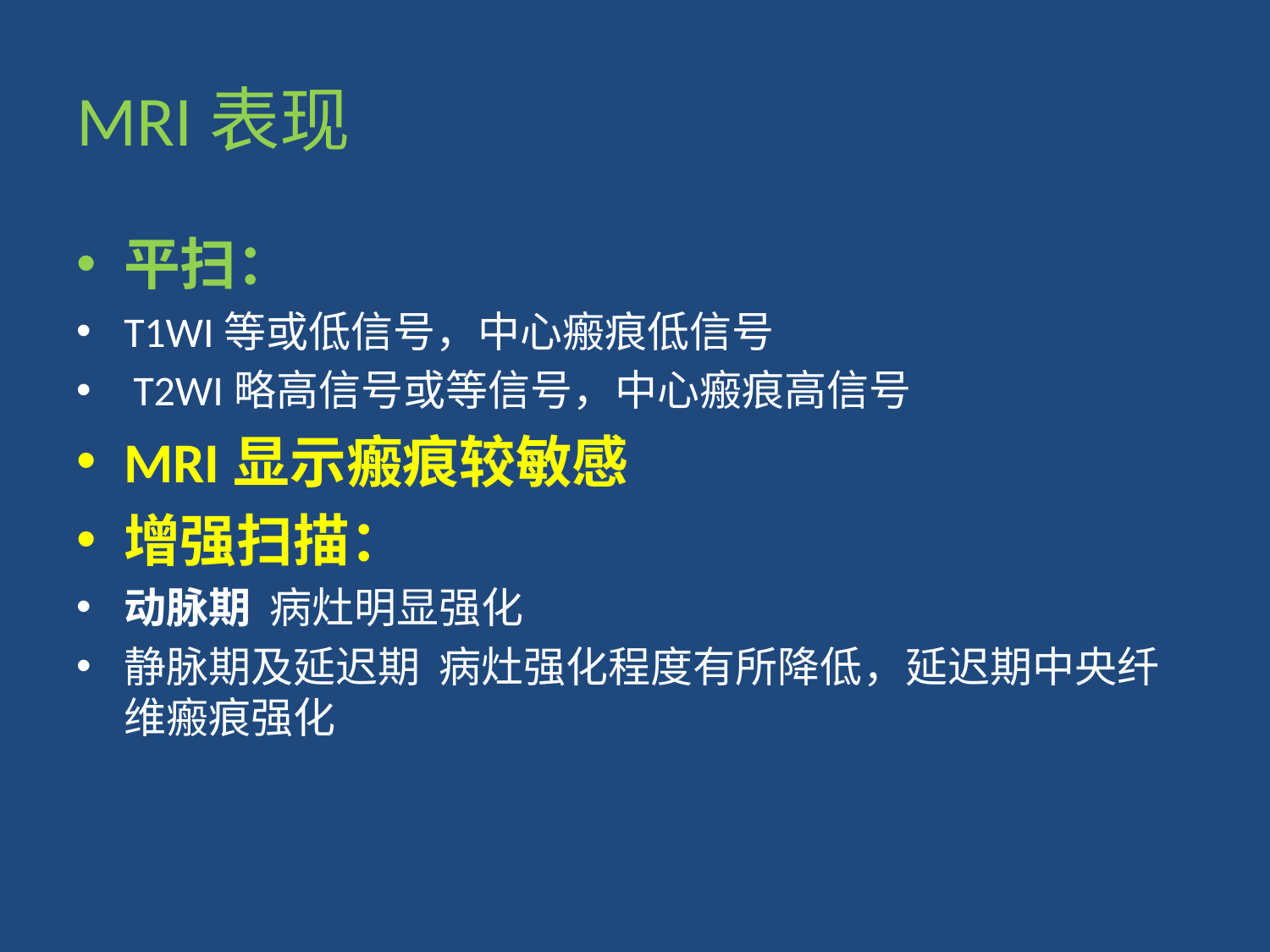

# MRI表现
平扫：
T1WI等或低信号，中心瘢痕低信号
 T2WI略高信号或等信号，中心瘢痕高信号
MRI显示瘢痕较敏感
增强扫描：
动脉期  病灶明显强化
静脉期及延迟期  病灶强化程度有所降低，延迟期中央纤维瘢痕强化